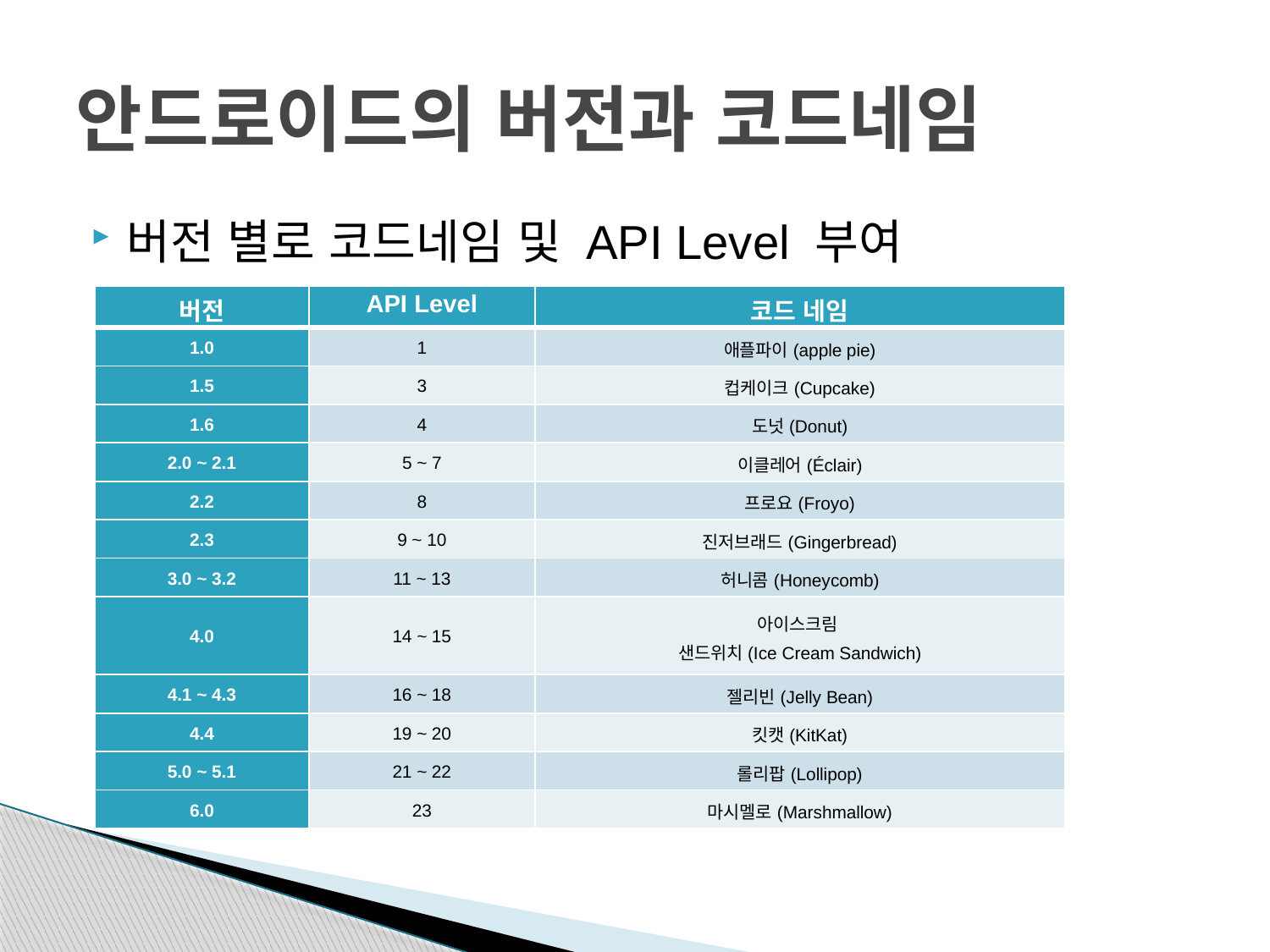

# 안드로이드의 버전과 코드네임
버전 별로 코드네임 및 API Level 부여
| 버전 | API Level | 코드 네임 |
| --- | --- | --- |
| 1.0 | 1 | 애플파이(apple pie) |
| 1.5 | 3 | 컵케이크(Cupcake) |
| 1.6 | 4 | 도넛(Donut) |
| 2.0 ~ 2.1 | 5 ~ 7 | 이클레어(Éclair) |
| 2.2 | 8 | 프로요(Froyo) |
| 2.3 | 9 ~ 10 | 진저브래드(Gingerbread) |
| 3.0 ~ 3.2 | 11 ~ 13 | 허니콤(Honeycomb) |
| 4.0 | 14 ~ 15 | 아이스크림 샌드위치(Ice Cream Sandwich) |
| 4.1 ~ 4.3 | 16 ~ 18 | 젤리빈(Jelly Bean) |
| 4.4 | 19 ~ 20 | 킷캣(KitKat) |
| 5.0 ~ 5.1 | 21 ~ 22 | 롤리팝(Lollipop) |
| 6.0 | 23 | 마시멜로(Marshmallow) |